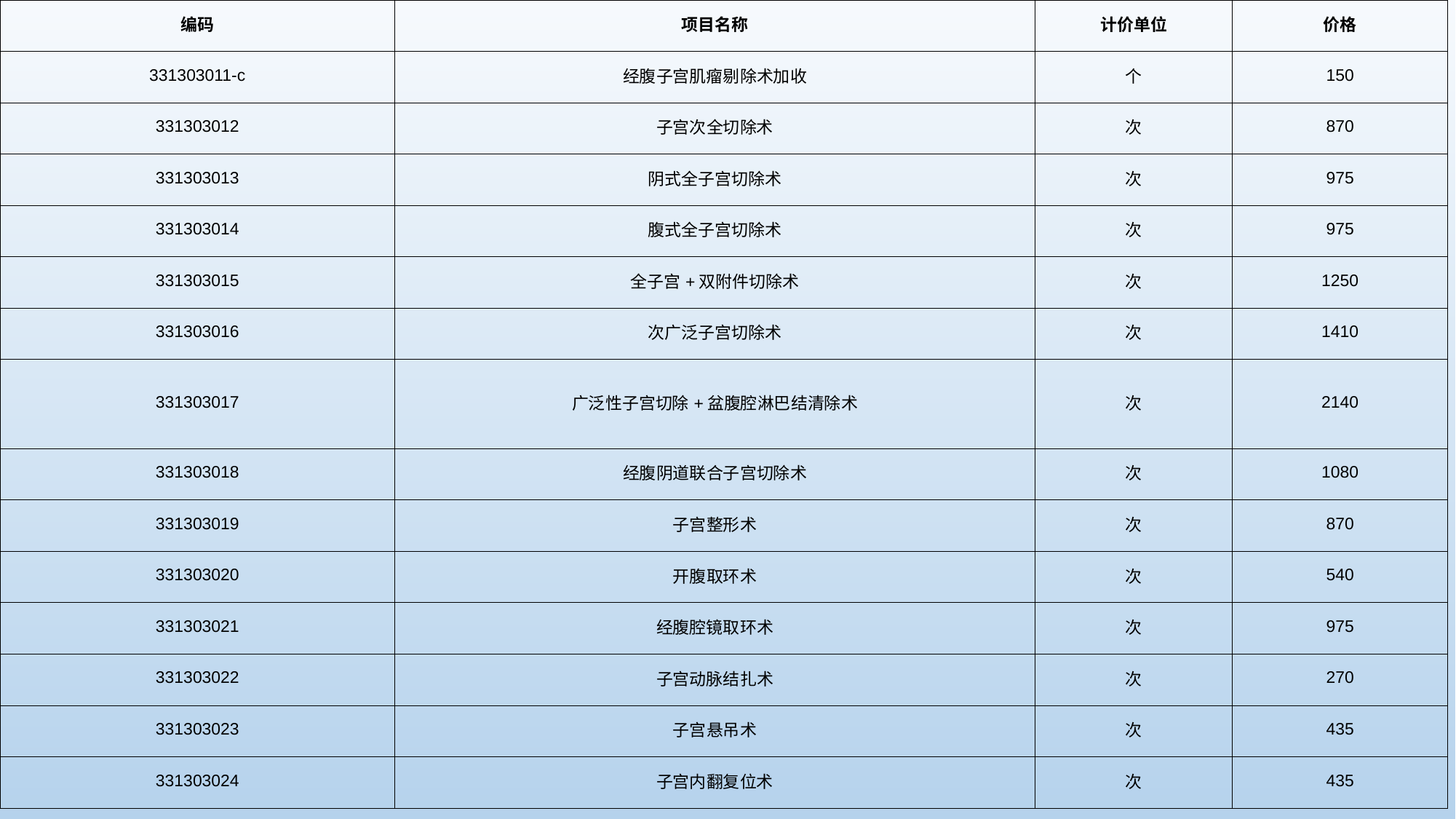

| 编码 | 项目名称 | 计价单位 | 价格 |
| --- | --- | --- | --- |
| 331303011-c | 经腹子宫肌瘤剔除术加收 | 个 | 150 |
| 331303012 | 子宫次全切除术 | 次 | 870 |
| 331303013 | 阴式全子宫切除术 | 次 | 975 |
| 331303014 | 腹式全子宫切除术 | 次 | 975 |
| 331303015 | 全子宫+双附件切除术 | 次 | 1250 |
| 331303016 | 次广泛子宫切除术 | 次 | 1410 |
| 331303017 | 广泛性子宫切除+盆腹腔淋巴结清除术 | 次 | 2140 |
| 331303018 | 经腹阴道联合子宫切除术 | 次 | 1080 |
| 331303019 | 子宫整形术 | 次 | 870 |
| 331303020 | 开腹取环术 | 次 | 540 |
| 331303021 | 经腹腔镜取环术 | 次 | 975 |
| 331303022 | 子宫动脉结扎术 | 次 | 270 |
| 331303023 | 子宫悬吊术 | 次 | 435 |
| 331303024 | 子宫内翻复位术 | 次 | 435 |